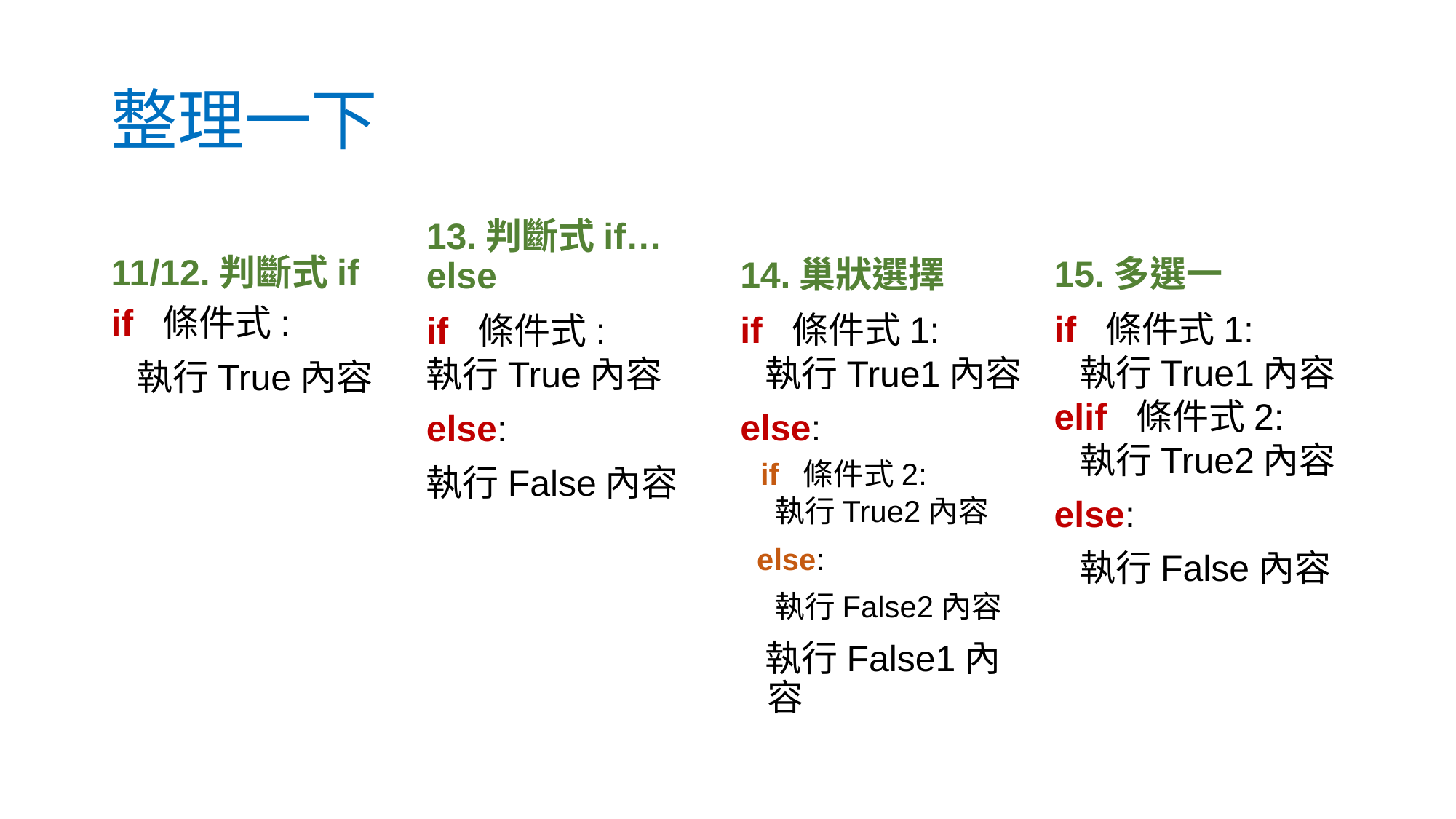

# 整理一下
11/12.判斷式if
15.多選一
14.巢狀選擇
13.判斷式if…else
if  條件式:
  執行True內容

if  條件式1:
  執行True1內容
elif  條件式2:
  執行True2內容
else:
  執行False內容

if  條件式1:
  執行True1內容
else:
  if  條件式2:
    執行True2內容
  else:
    執行False2內容
  執行False1內容

if  條件式:
執行True內容
else:
執行False內容